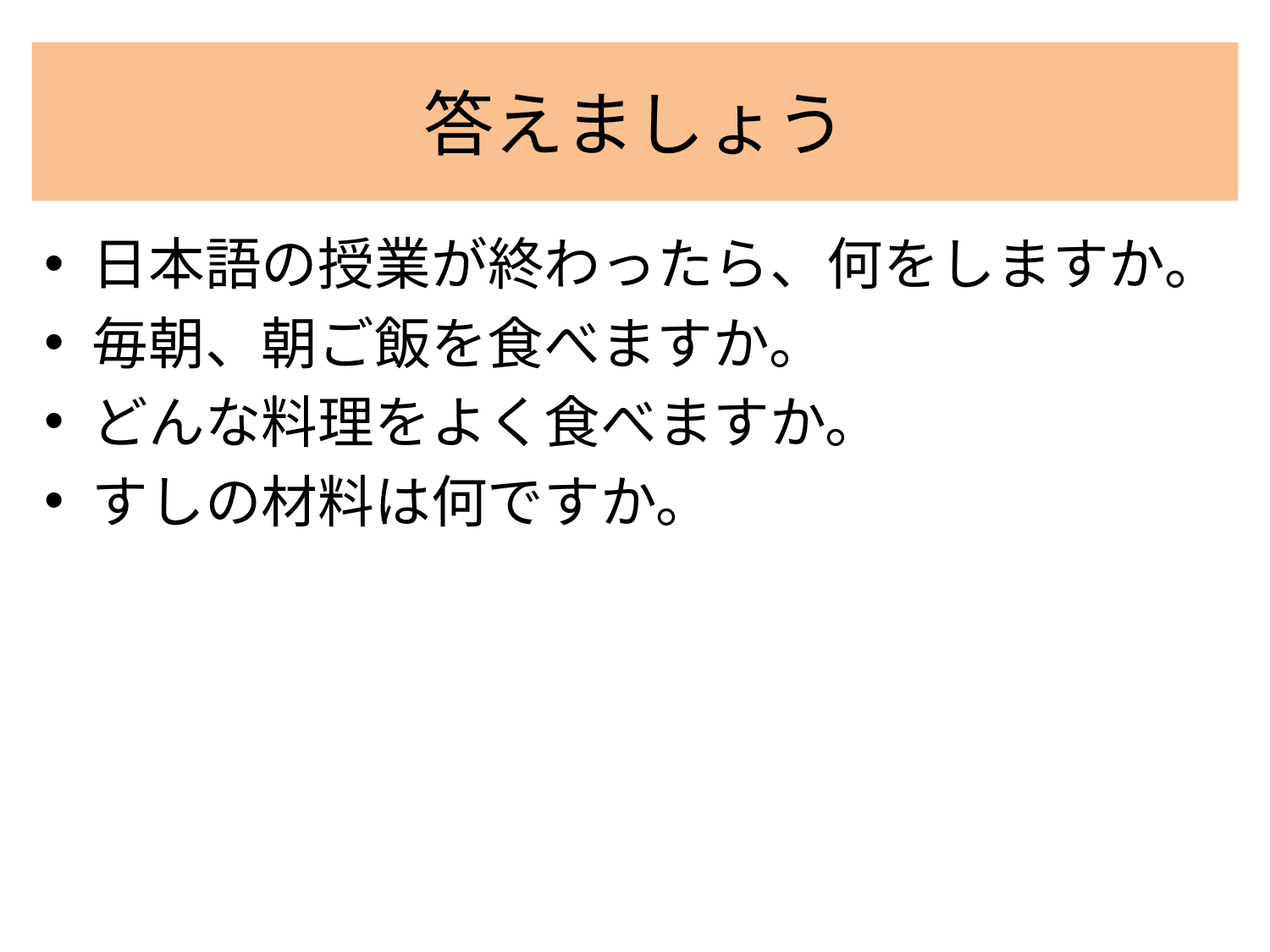

# 答えましょう
日本語の授業が終わったら、何をしますか。
毎朝、朝ご飯を食べますか。
どんな料理をよく食べますか。
すしの材料は何ですか。